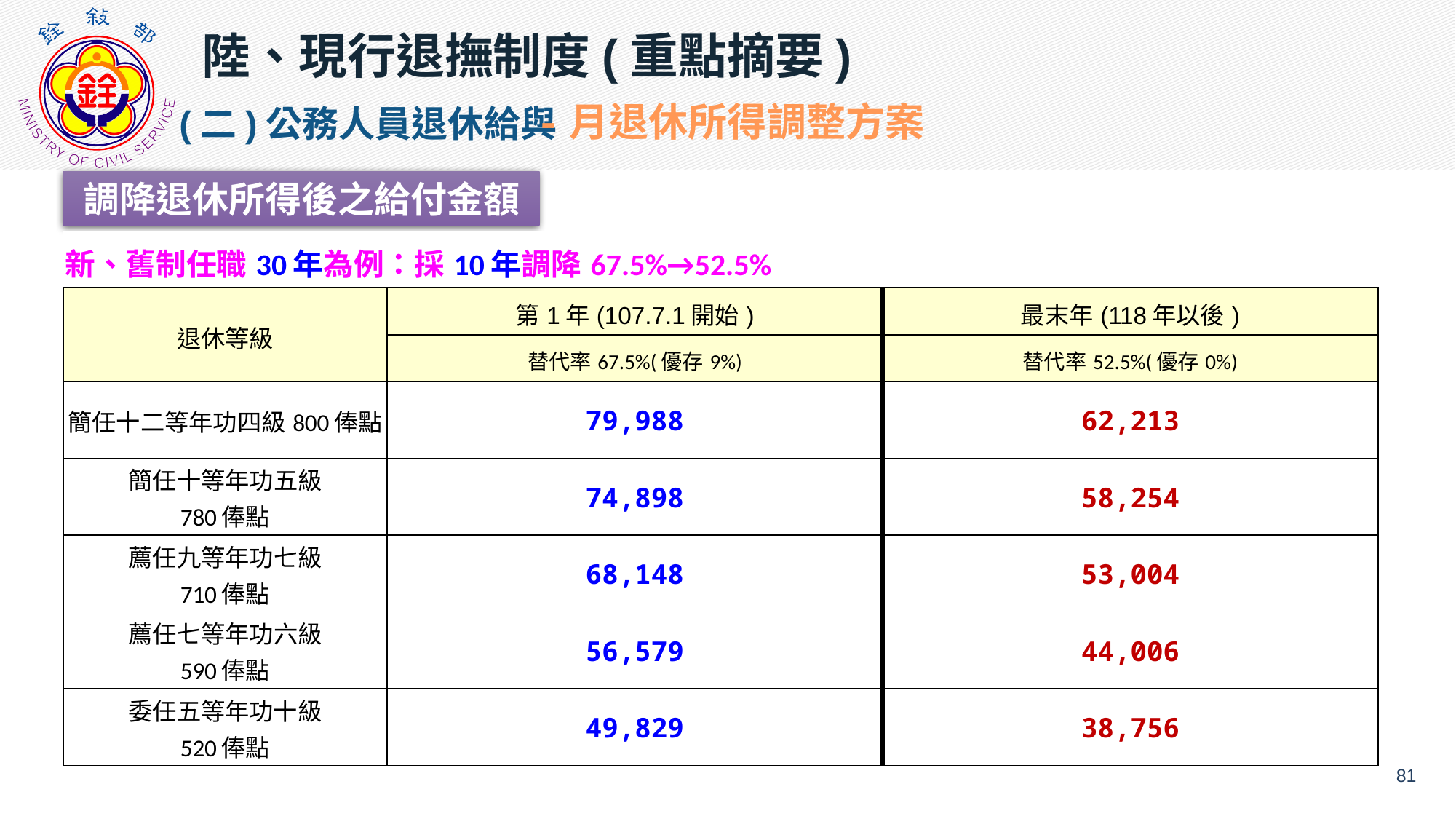

陸、現行退撫制度(重點摘要)
(二)公務人員退休給與
-月退休所得調整方案
調降退休所得後之給付金額
退休金種類
利率
實施期間
| 新、舊制任職30年為例：採10年調降67.5%→52.5% |  |  |
| --- | --- | --- |
| 退休等級 | 第1年(107.7.1開始) | 最末年(118年以後) |
|  | 替代率67.5%(優存9%) | 替代率52.5%(優存0%) |
| 簡任十二等年功四級800俸點 | 79,988 | 62,213 |
| 簡任十等年功五級 780俸點 | 74,898 | 58,254 |
| 薦任九等年功七級 710俸點 | 68,148 | 53,004 |
| 薦任七等年功六級 590俸點 | 56,579 | 44,006 |
| 委任五等年功十級 520俸點 | 49,829 | 38,756 |